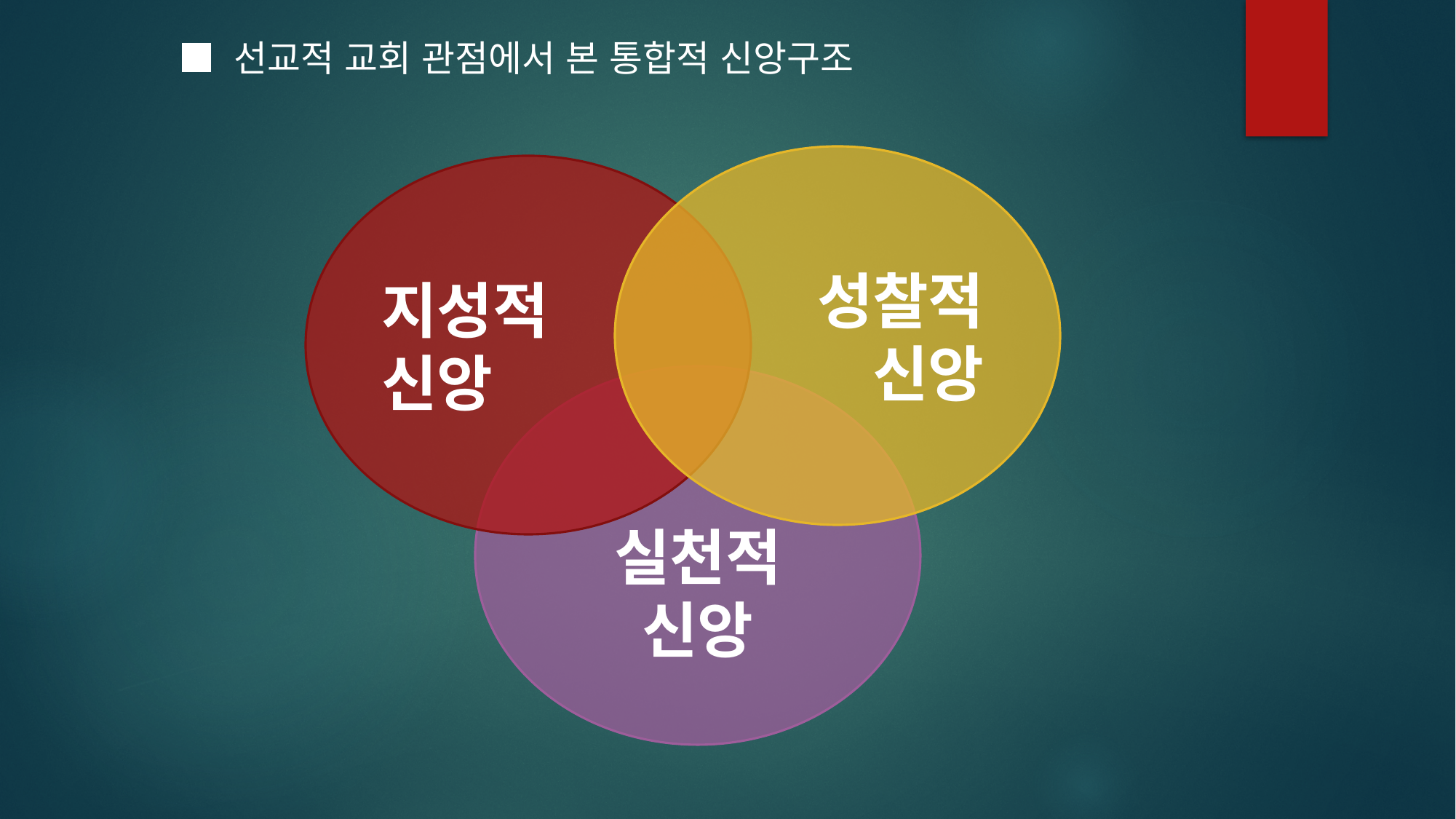

■ 선교적 교회 관점에서 본 통합적 신앙구조
성찰적
신앙
지성적
신앙

실천적
신앙